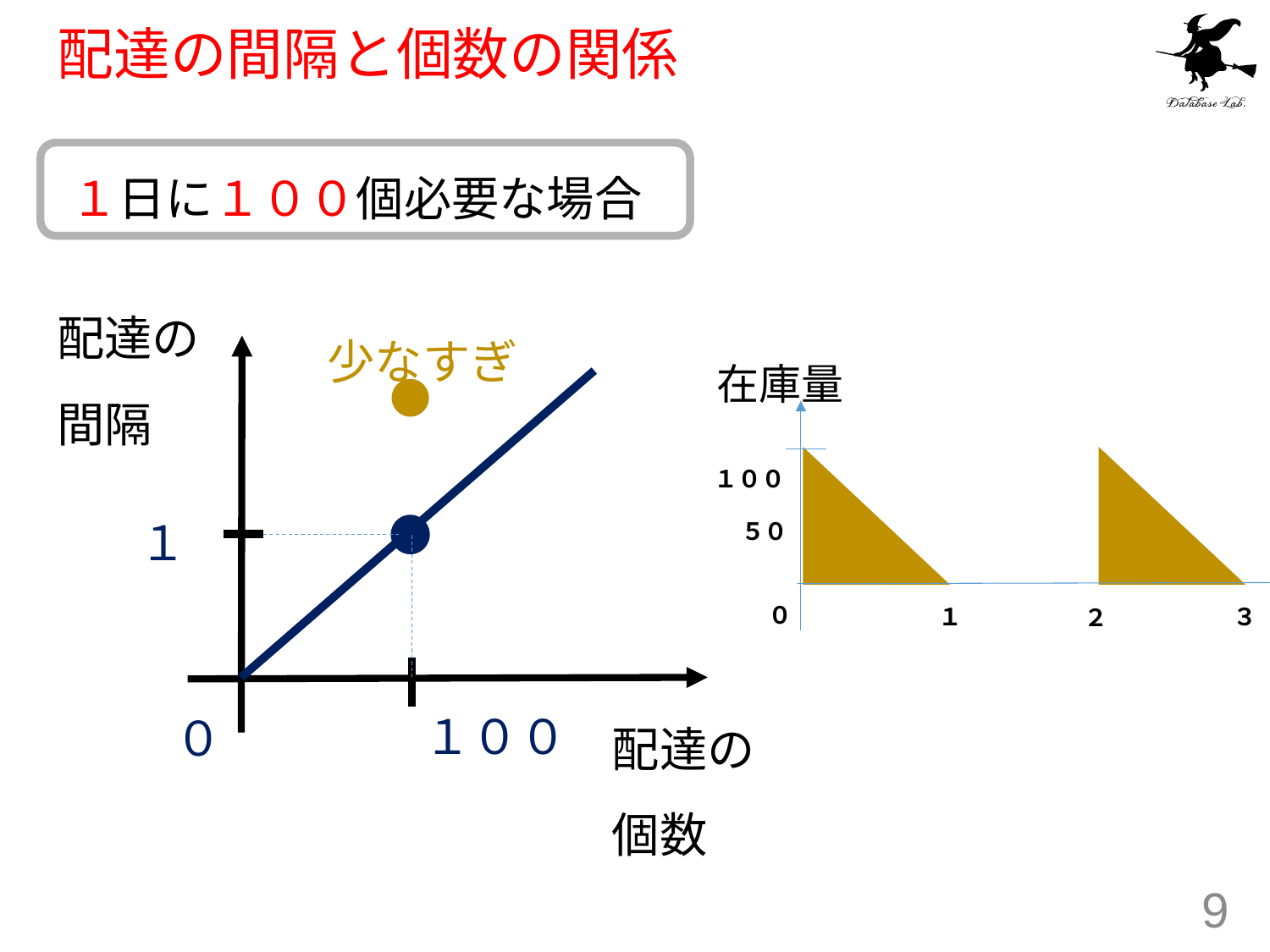

# 配達の間隔と個数の関係

１日に１００個必要な場合
配達の
間隔
少なすぎ
在庫量

１００
１
５０

０
３
１
２
１００
０
配達の
個数

9